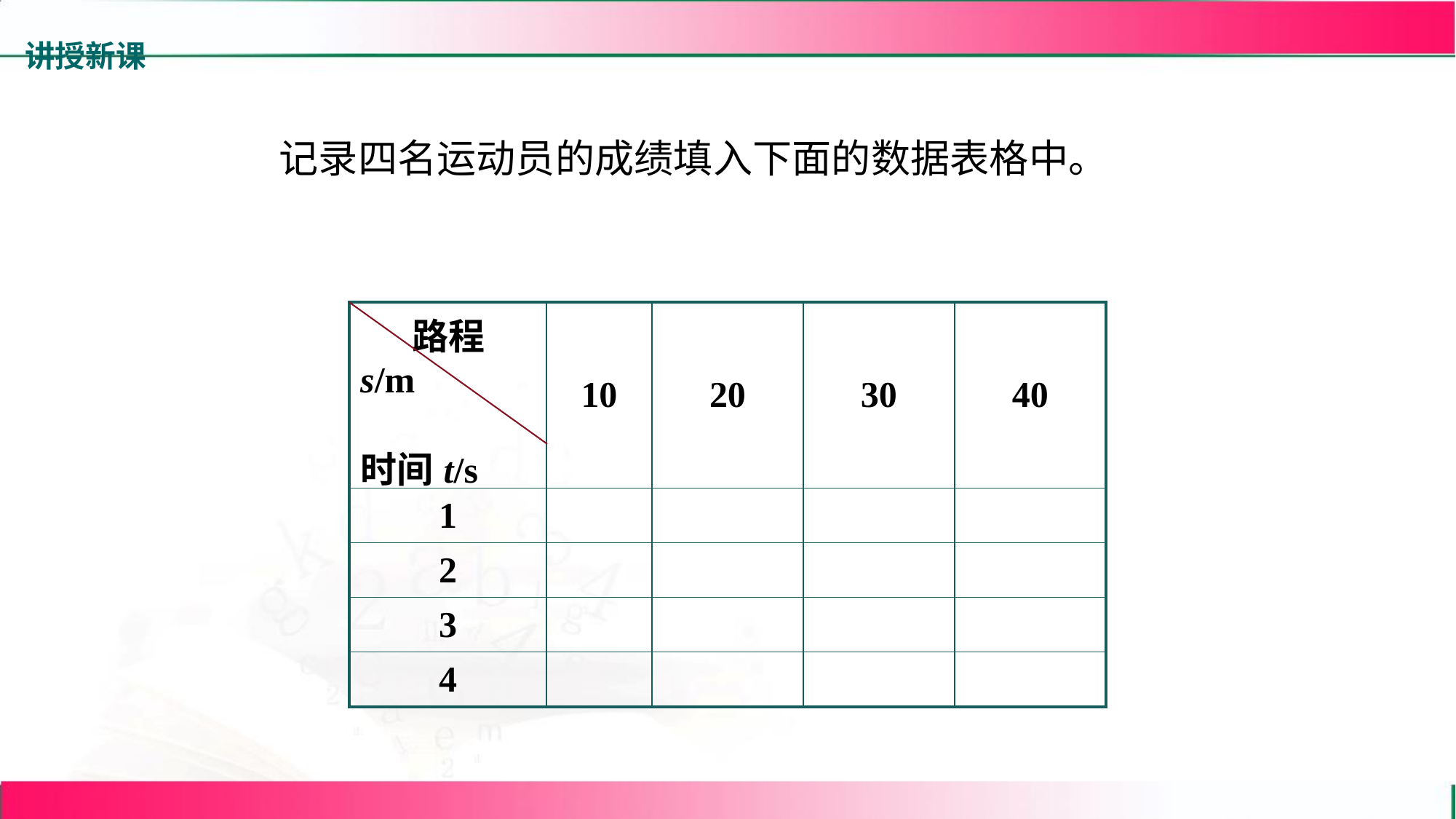

讲授新课
记录四名运动员的成绩填入下面的数据表格中。
| 路程s/m 时间t/s | 10 | 20 | 30 | 40 |
| --- | --- | --- | --- | --- |
| 1 |  |  |  |  |
| 2 |  |  |  |  |
| 3 |  |  |  |  |
| 4 |  |  |  |  |